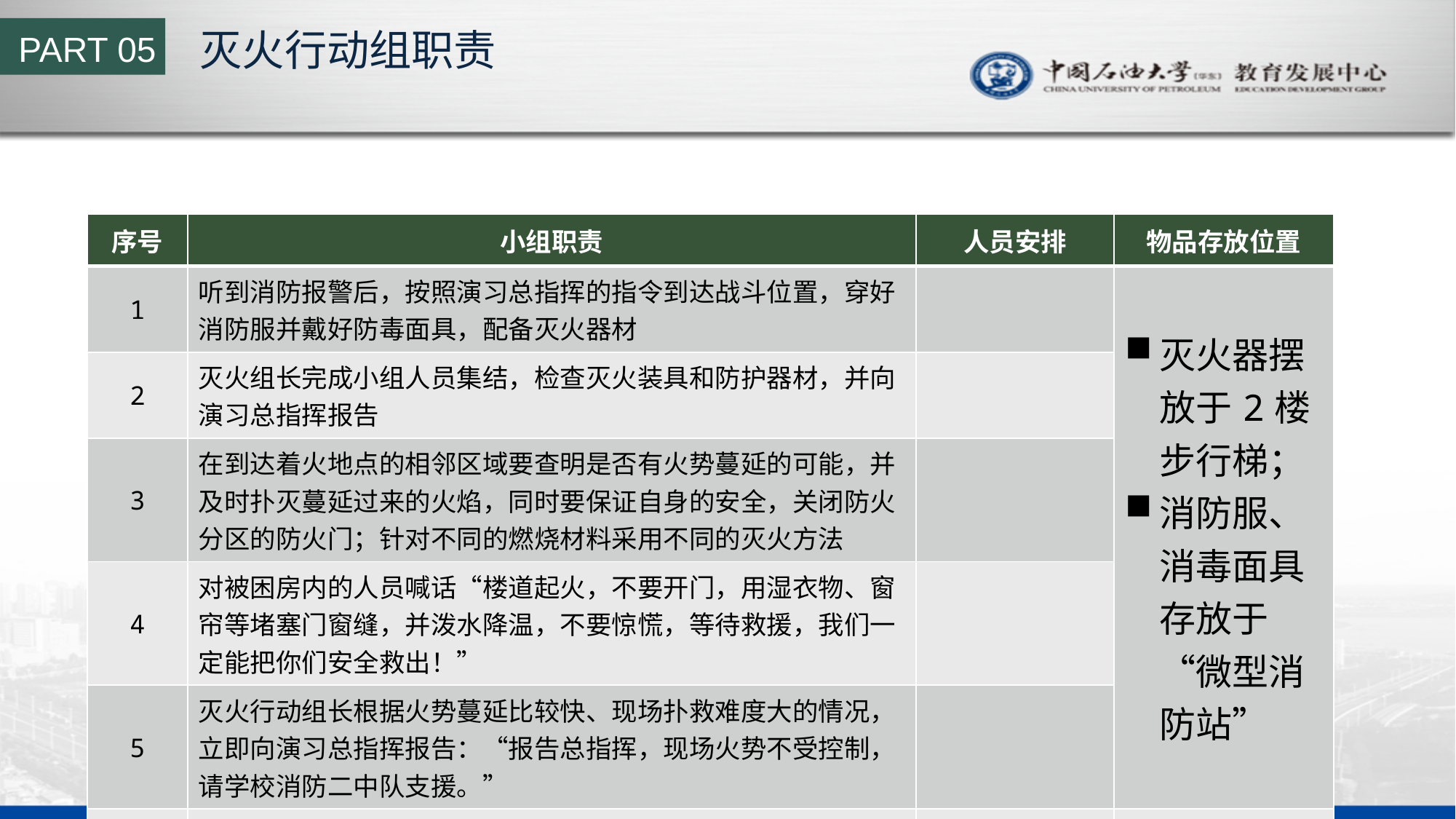

灭火行动组职责
PART 05
| 序号 | 小组职责 | 人员安排 | 物品存放位置 |
| --- | --- | --- | --- |
| 1 | 听到消防报警后，按照演习总指挥的指令到达战斗位置，穿好消防服并戴好防毒面具，配备灭火器材 |  | 灭火器摆放于2楼步行梯； 消防服、消毒面具存放于“微型消防站” |
| 2 | 灭火组长完成小组人员集结，检查灭火装具和防护器材，并向演习总指挥报告 |  |  |
| 3 | 在到达着火地点的相邻区域要查明是否有火势蔓延的可能，并及时扑灭蔓延过来的火焰，同时要保证自身的安全，关闭防火分区的防火门；针对不同的燃烧材料采用不同的灭火方法 |  |  |
| 4 | 对被困房内的人员喊话“楼道起火，不要开门，用湿衣物、窗帘等堵塞门窗缝，并泼水降温，不要惊慌，等待救援，我们一定能把你们安全救出！” |  |  |
| 5 | 灭火行动组长根据火势蔓延比较快、现场扑救难度大的情况，立即向演习总指挥报告：“报告总指挥，现场火势不受控制，请学校消防二中队支援。” |  |  |
| … | … |  |  |